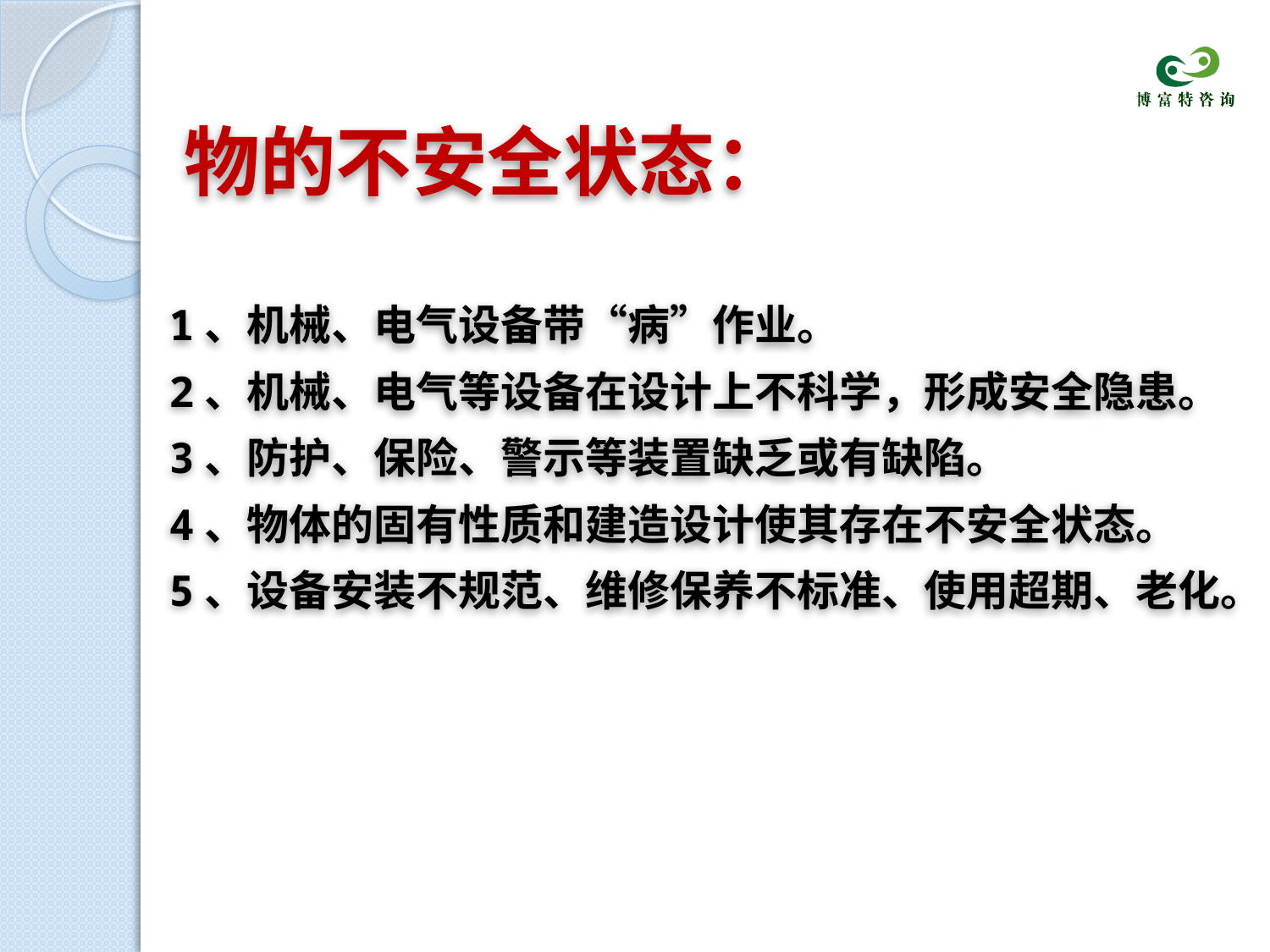

物的不安全状态：

1、机械、电气设备带“病”作业。
2、机械、电气等设备在设计上不科学，形成安全隐患。
3、防护、保险、警示等装置缺乏或有缺陷。
4、物体的固有性质和建造设计使其存在不安全状态。
5、设备安装不规范、维修保养不标准、使用超期、老化。